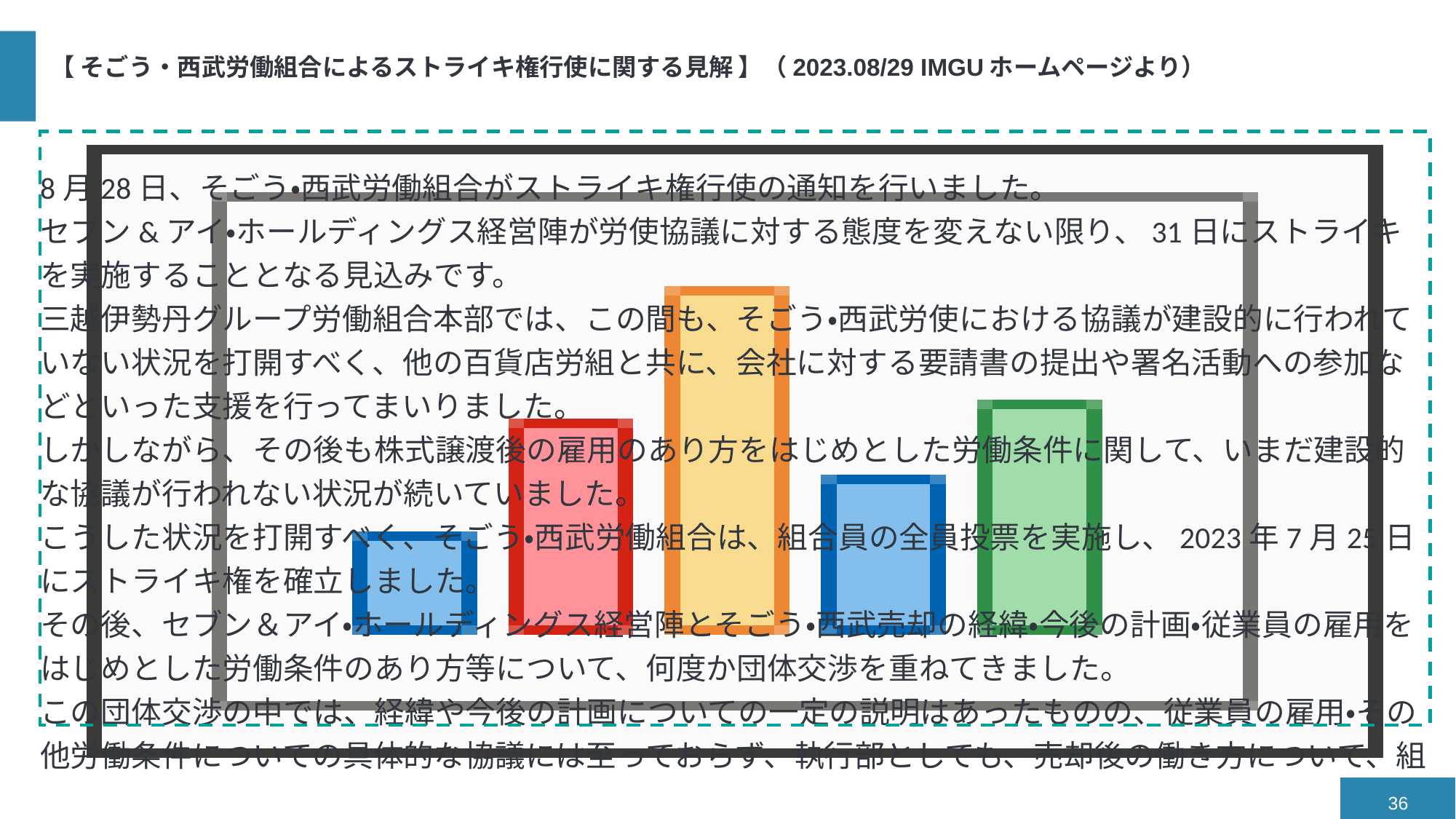

# 【 そごう・⻄武労働組合によるストライキ権⾏使に関する⾒解 】（2023.08/29 IMGUホームページより）

8⽉28日、そごう・⻄武労働組合がストライキ権⾏使の通知を⾏いました。
セブン&アイ・ホールディングス経営陣が労使協議に対する態度を変えない限り、31日にストライキを実施することとなる⾒込みです。
三越伊勢丹グループ労働組合本部では、この間も、そごう・⻄武労使における協議が建設的に⾏われていない状況を打開すべく、他の百貨店労組と共に、会社に対する要請書の提出や署名活動への参加などといった⽀援を⾏ってまいりました。
しかしながら、その後も株式譲渡後の雇用のあり⽅をはじめとした労働条件に関して、いまだ建設的な協議が⾏われない状況が続いていました。
こうした状況を打開すべく、そごう・⻄武労働組合は、組合員の全員投票を実施し、2023年7⽉25日にストライキ権を確⽴しました。
その後、セブン＆アイ・ホールディングス経営陣とそごう・⻄武売却の経緯・今後の計画・従業員の雇用をはじめとした労働条件のあり⽅等について、何度か団体交渉を重ねてきました。
この団体交渉の中では、経緯や今後の計画についての⼀定の説明はあったものの、従業員の雇用・その他労働条件についての具体的な協議には⾄っておらず、執⾏部としても、売却後の働き⽅について、組合員に説明ができない状態が続いています。⼀⽅、このような状況下にも関わらず、セブン＆アイ・ホールディングス経営陣は取締役会にて売却を決定しようとしており、そごう・⻄武労働組合としては、その対抗措置として、ストライキ権⾏使に踏み切らざるを得ない状態にまで来ています。
このストライキ権⾏使という判断については、全員投票でも組合員の93％の賛成率を得ていること、すなわちそれだけ多くの組合員が株式譲渡後の労働条件に不安を抱えていることを意味しており、労働組合として妥当な判断であることは間違いありません。
このような状況において、今まさに重要なのは、そごう・⻄武労働組合の経営に対する影響⼒をより強めることに他なりません。
その為には、そごう・⻄武労働組合の⾏動に対する理解を社会的にも広めること、そごう・⻄武労働組合の⾏動をより強固なものとなるよう⽀援していくことだと考えます。
こうした考え⽅から、三越伊勢丹グループ労働組合は、そごう・⻄武労働組合の⾏動を全⾯的に⽀持し、今後の組織⾏動をできる限り⽀援してまいります。
そごう・⻄武労働組合とは、過去より店舗営業終了の際の雇用対応など、これまでもお互いに⽀え合ってきた間柄にあります。
そごう・⻄武で働く従業員の皆さんが、今後の雇用に関する安⼼を持ちながら少しでも前向きに日々の業務に取組めるよう、共に取組んでいきたいと思います。皆さまのご理解、ご協⼒をお願い致します。
2023年8⽉29日
三越伊勢丹グループ労働組合
本部執⾏委員⻑ 菊池 史和

こういった⼀連の活動に取り組んできたものの、残念ながら当該労使間の協議が前⾝しないまま、2023年9⽉1日にそごう・⻄武売却 の決議がなされました。

36